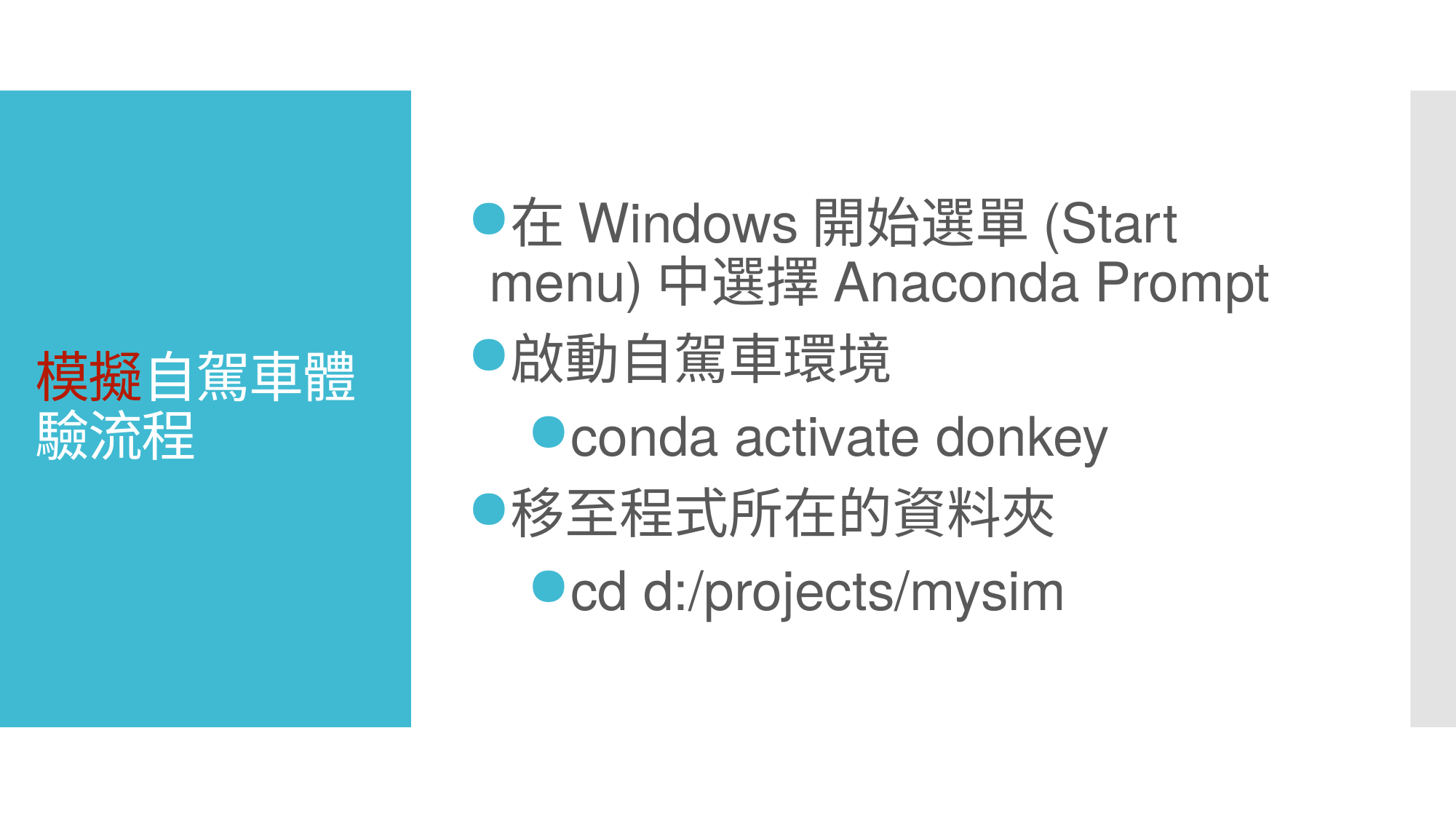

在Windows開始選單(Start menu)中選擇Anaconda Prompt
啟動自駕車環境
conda activate donkey
移至程式所在的資料夾
cd d:/projects/mysim
# 模擬自駕車體驗流程